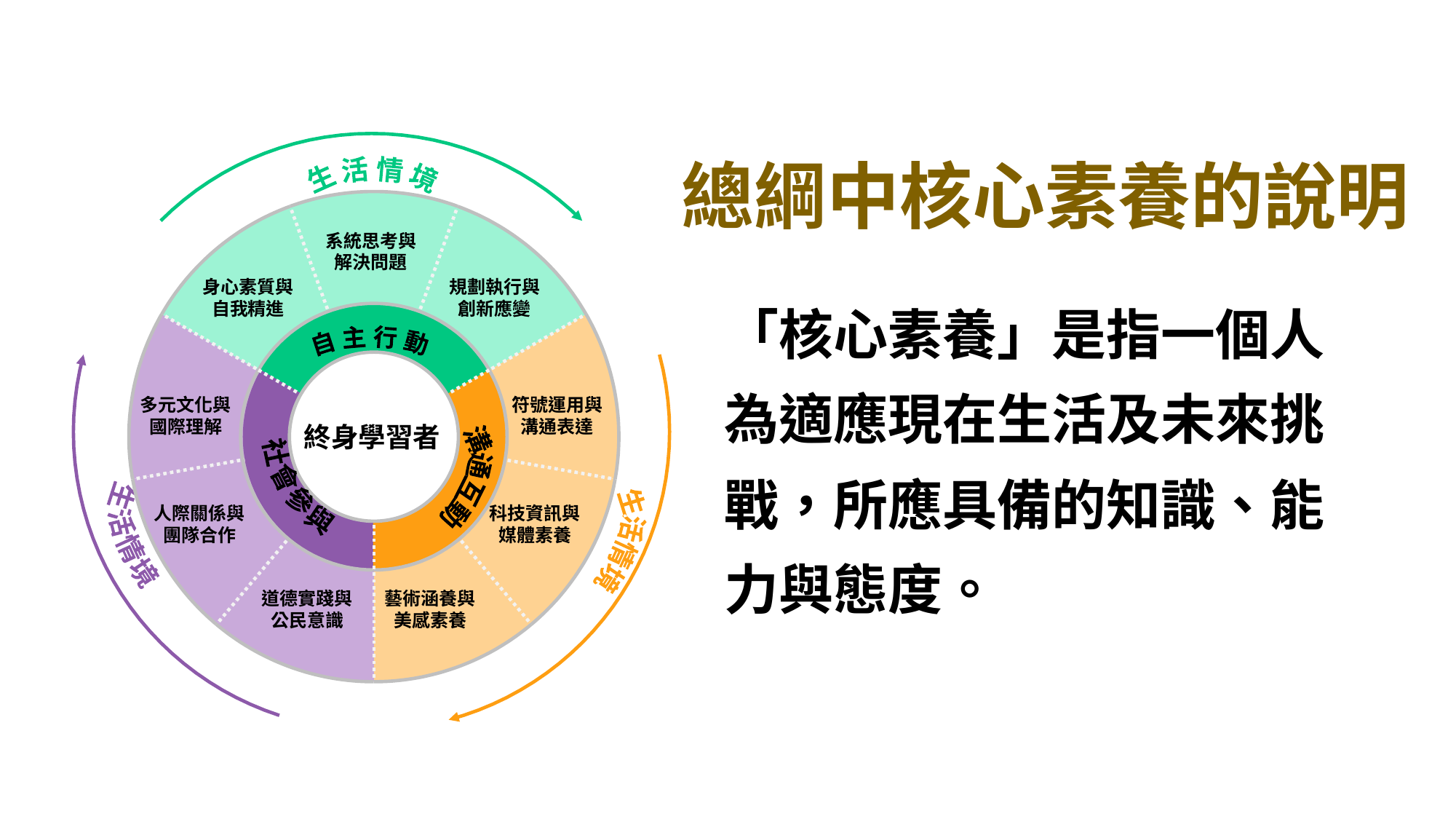

生 活 情 境

系統思考與解決問題
規劃執行與創新應變
身心素質與自我精進

自 主 行 動
多元文化與國際理解
符號運用與溝通表達
終身學習者

社會參與
溝通互動

人際關係與團隊合作
科技資訊與媒體素養
生活情境
生活情境
道德實踐與公民意識
藝術涵養與美感素養

總綱中核心素養的說明
「核心素養」是指一個人為適應現在生活及未來挑戰，所應具備的知識、能力與態度。